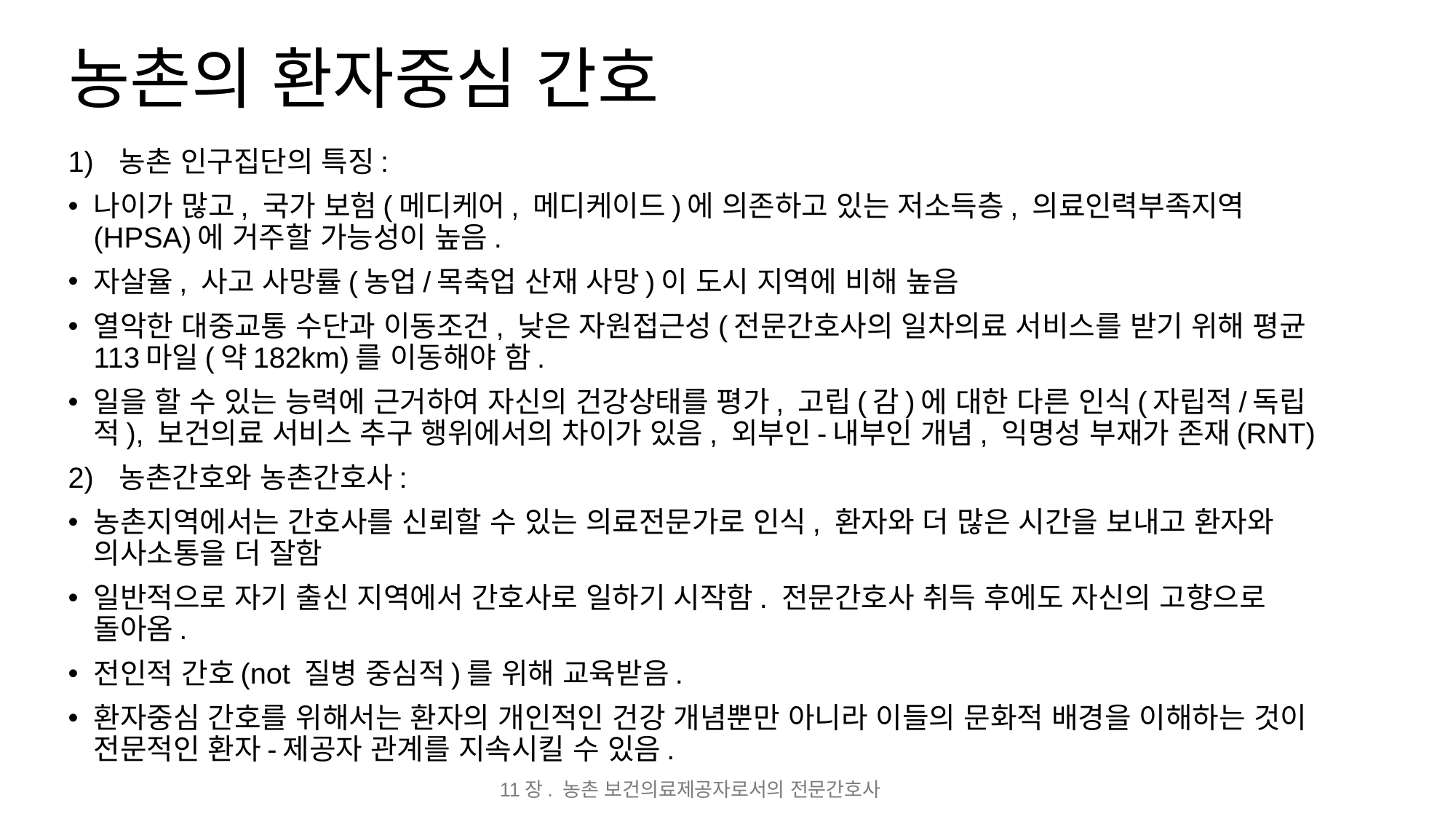

# 농촌의 환자중심 간호
농촌 인구집단의 특징:
나이가 많고, 국가 보험(메디케어, 메디케이드)에 의존하고 있는 저소득층, 의료인력부족지역(HPSA)에 거주할 가능성이 높음.
자살율, 사고 사망률(농업/목축업 산재 사망)이 도시 지역에 비해 높음
열악한 대중교통 수단과 이동조건, 낮은 자원접근성(전문간호사의 일차의료 서비스를 받기 위해 평균 113마일(약182km)를 이동해야 함.
일을 할 수 있는 능력에 근거하여 자신의 건강상태를 평가, 고립(감)에 대한 다른 인식(자립적/독립적), 보건의료 서비스 추구 행위에서의 차이가 있음, 외부인-내부인 개념, 익명성 부재가 존재(RNT)
농촌간호와 농촌간호사:
농촌지역에서는 간호사를 신뢰할 수 있는 의료전문가로 인식, 환자와 더 많은 시간을 보내고 환자와 의사소통을 더 잘함
일반적으로 자기 출신 지역에서 간호사로 일하기 시작함. 전문간호사 취득 후에도 자신의 고향으로 돌아옴.
전인적 간호(not 질병 중심적)를 위해 교육받음.
환자중심 간호를 위해서는 환자의 개인적인 건강 개념뿐만 아니라 이들의 문화적 배경을 이해하는 것이 전문적인 환자-제공자 관계를 지속시킬 수 있음.
11장. 농촌 보건의료제공자로서의 전문간호사